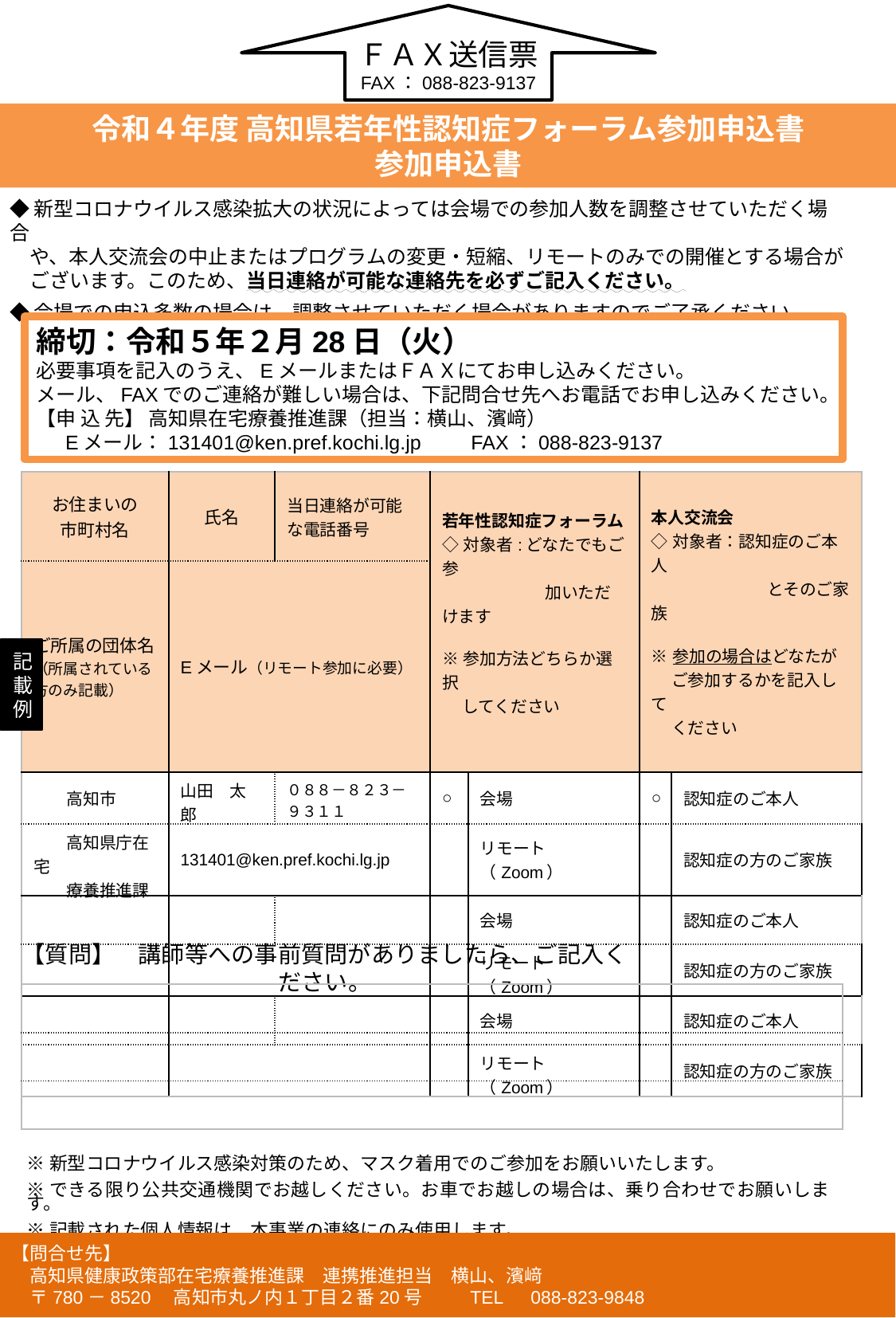

ＦＡＸ送信票
FAX：088-823-9137
# 令和４年度 高知県若年性認知症フォーラム参加申込書
参加申込書
◆新型コロナウイルス感染拡大の状況によっては会場での参加人数を調整させていただく場合
　や、本人交流会の中止またはプログラムの変更・短縮、リモートのみでの開催とする場合が
　ございます。このため、当日連絡が可能な連絡先を必ずご記入ください。
◆会場での申込多数の場合は、調整させていただく場合がありますのでご了承ください。
締切：令和５年２月28日（火）
必要事項を記入のうえ、EメールまたはＦＡＸにてお申し込みください。
メール、FAXでのご連絡が難しい場合は、下記問合せ先へお電話でお申し込みください。
【申 込 先】 高知県在宅療養推進課（担当：横山、濱﨑）
　 Eメール：131401@ken.pref.kochi.lg.jp　　FAX：088-823-9137
| お住まいの 市町村名 | 氏名 | 当日連絡が可能な電話番号 | 若年性認知症フォーラム ◇対象者:どなたでもご参 　　　　　　 加いただけます ※参加方法どちらか選択 してください |  | 本人交流会 ◇対象者：認知症のご本人 　　　　　　　とそのご家族 ※参加の場合はどなたが 　 ご参加するかを記入して 　 ください |  |
| --- | --- | --- | --- | --- | --- | --- |
| ご所属の団体名 （所属されている方のみ記載） | Eメール（リモート参加に必要） |  |  |  |  |  |
| 高知市 | 山田　太郎 | ０８８－８２３－９３１１ | ○ | 会場 | ○ | 認知症のご本人 |
| 高知県庁在宅 　　療養推進課 | 131401@ken.pref.kochi.lg.jp |  |  | リモート（Zoom） |  | 認知症の方のご家族 |
|  |  |  |  | 会場 |  | 認知症のご本人 |
|  |  |  |  | リモート（Zoom） |  | 認知症の方のご家族 |
|  |  |  |  | 会場 |  | 認知症のご本人 |
|  |  |  |  | リモート（Zoom） |  | 認知症の方のご家族 |
記載例
【質問】　講師等への事前質問がありましたら、ご記入ください。
|  |
| --- |
|  |
|  |

※新型コロナウイルス感染対策のため、マスク着用でのご参加をお願いいたします。

※できる限り公共交通機関でお越しください。お車でお越しの場合は、乗り合わせでお願いします。

※記載された個人情報は、本事業の連絡にのみ使用します。
【問合せ先】
　高知県健康政策部在宅療養推進課　連携推進担当　横山、濱﨑
　〒780－8520　高知市丸ノ内１丁目２番20号　      TEL　088-823-9848